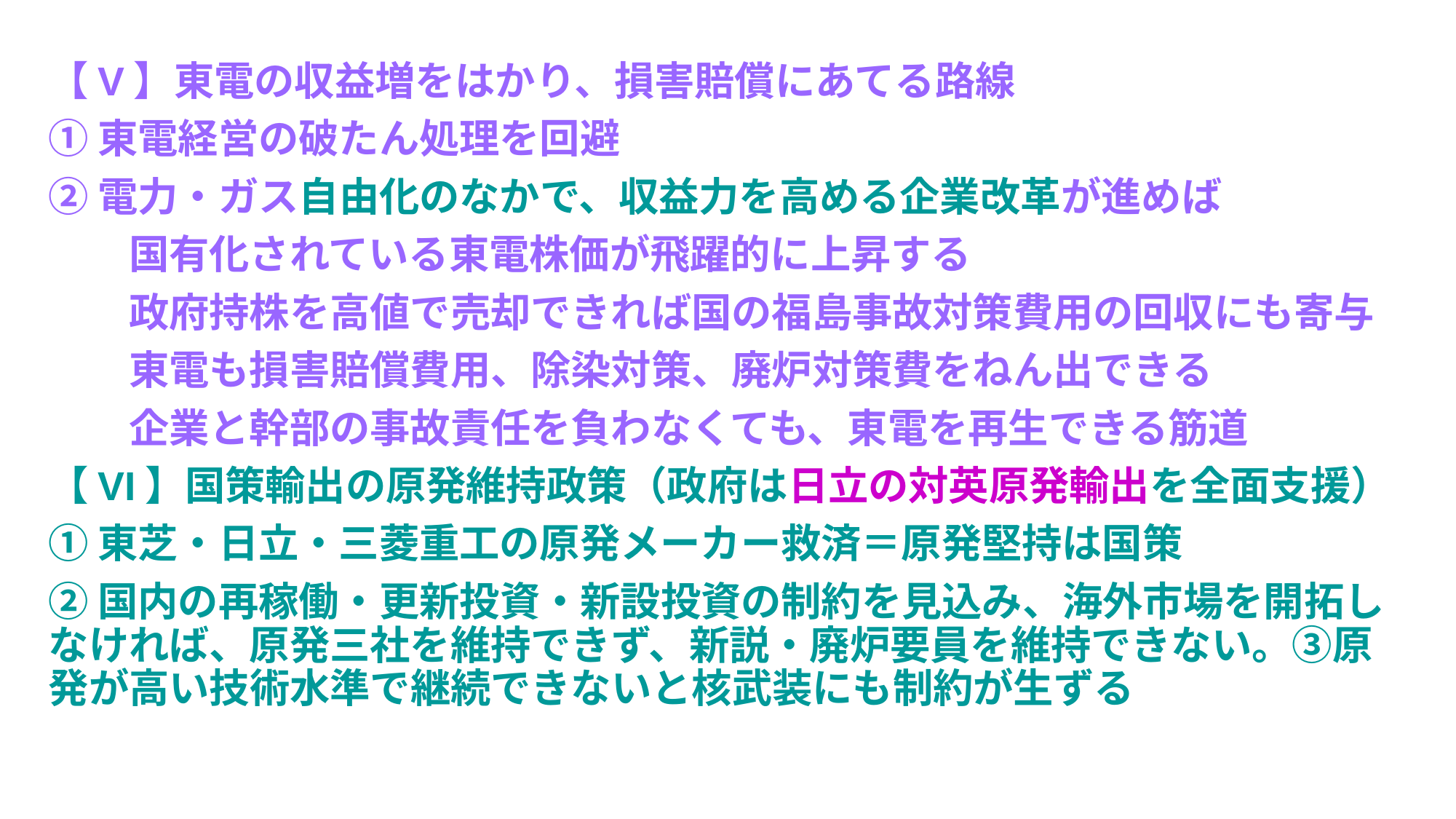

【V】東電の収益増をはかり、損害賠償にあてる路線
①東電経営の破たん処理を回避
②電力・ガス自由化のなかで、収益力を高める企業改革が進めば
　　国有化されている東電株価が飛躍的に上昇する
　　政府持株を高値で売却できれば国の福島事故対策費用の回収にも寄与
　　東電も損害賠償費用、除染対策、廃炉対策費をねん出できる
　　企業と幹部の事故責任を負わなくても、東電を再生できる筋道
【VI】国策輸出の原発維持政策（政府は日立の対英原発輸出を全面支援）
①東芝・日立・三菱重工の原発メーカー救済＝原発堅持は国策
②国内の再稼働・更新投資・新設投資の制約を見込み、海外市場を開拓しなければ、原発三社を維持できず、新説・廃炉要員を維持できない。③原発が高い技術水準で継続できないと核武装にも制約が生ずる